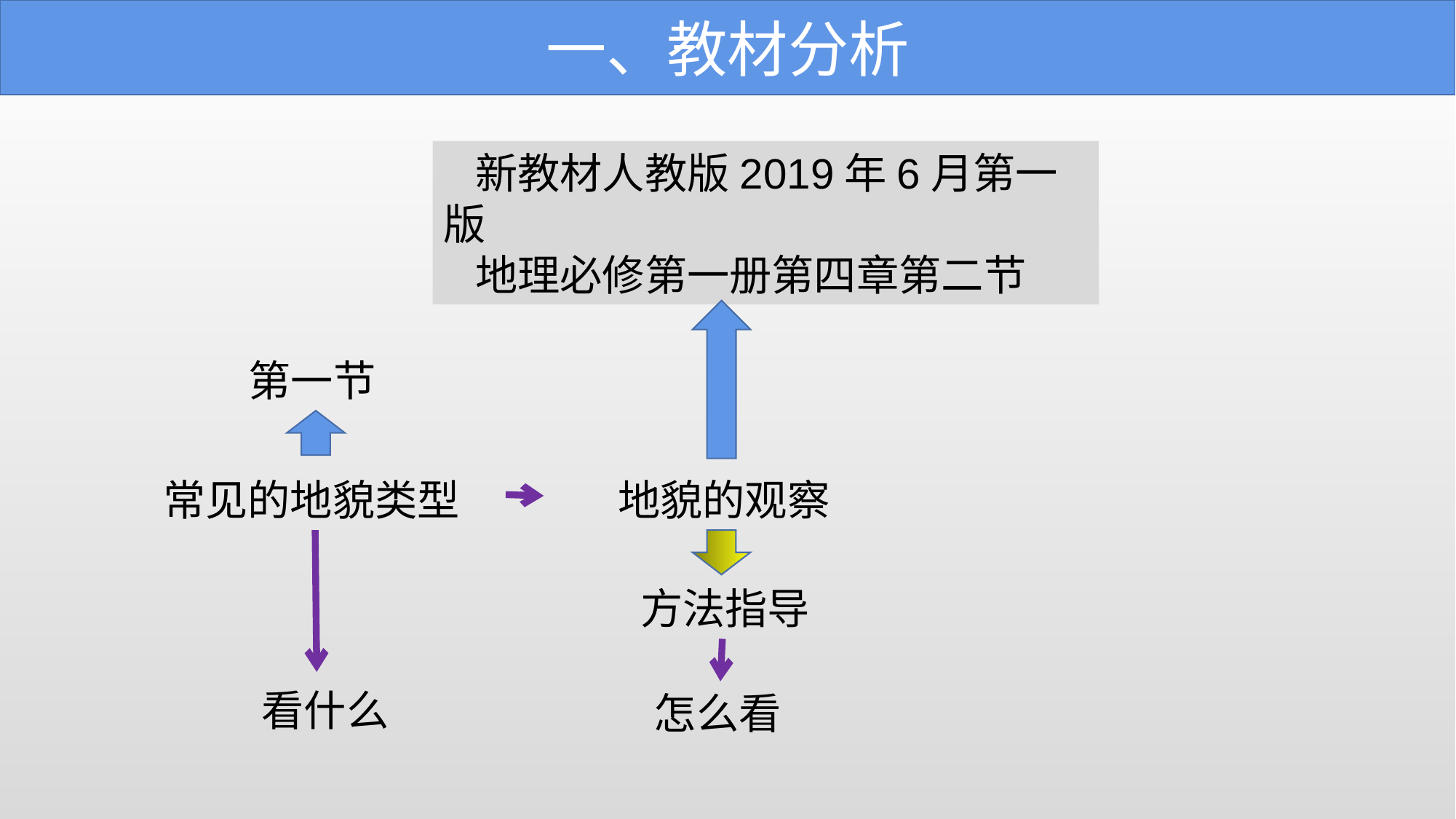

一、教材分析
新教材人教版2019年6月第一版
地理必修第一册第四章第二节

第一节

常见的地貌类型
地貌的观察

方法指导
看什么
怎么看